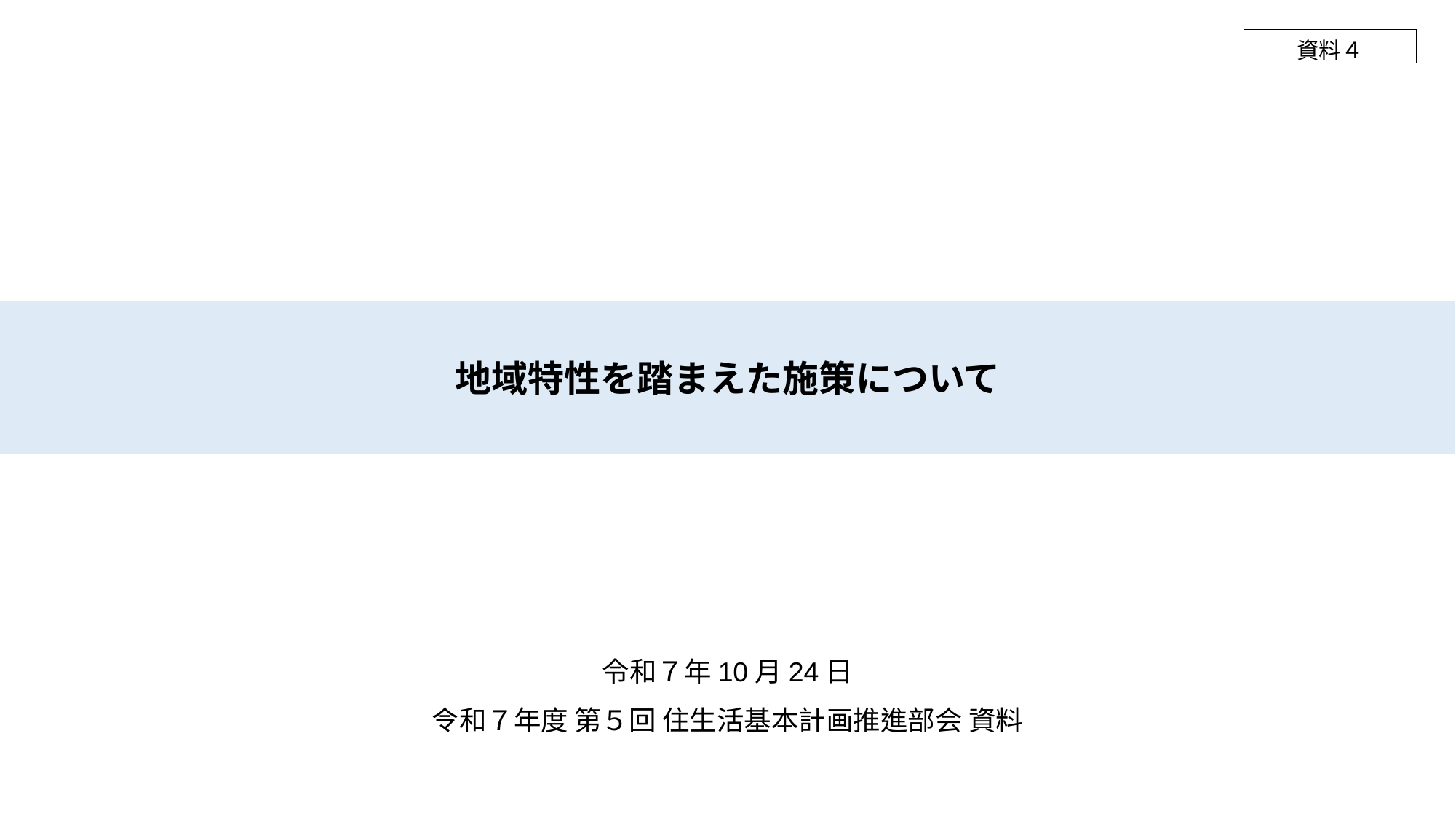

資料４
地域特性を踏まえた施策について
令和７年10月24日
令和７年度 第５回 住生活基本計画推進部会 資料